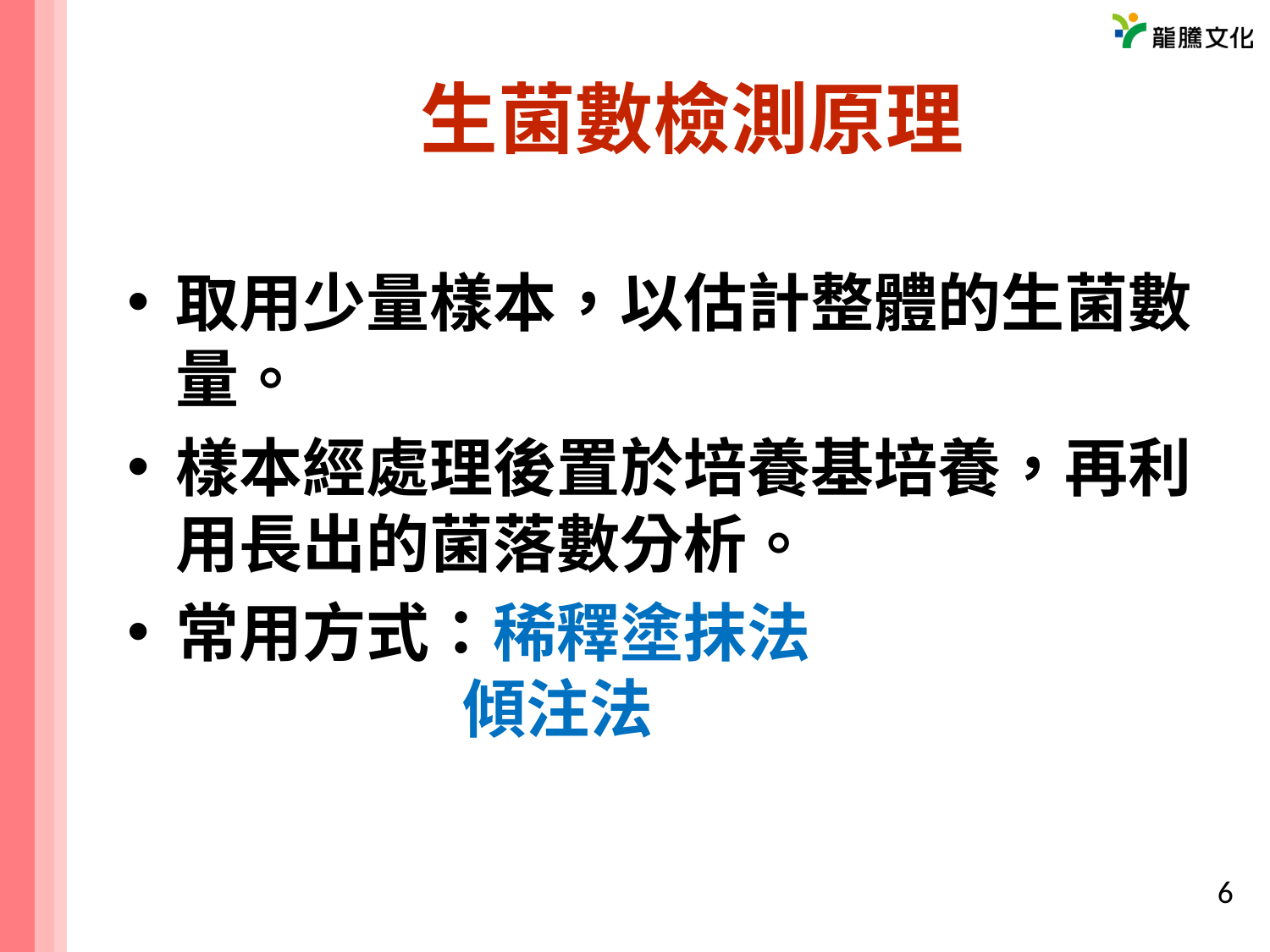

生菌數檢測原理
取用少量樣本，以估計整體的生菌數量。
樣本經處理後置於培養基培養，再利用長出的菌落數分析。
常用方式：稀釋塗抹法
                    傾注法

6